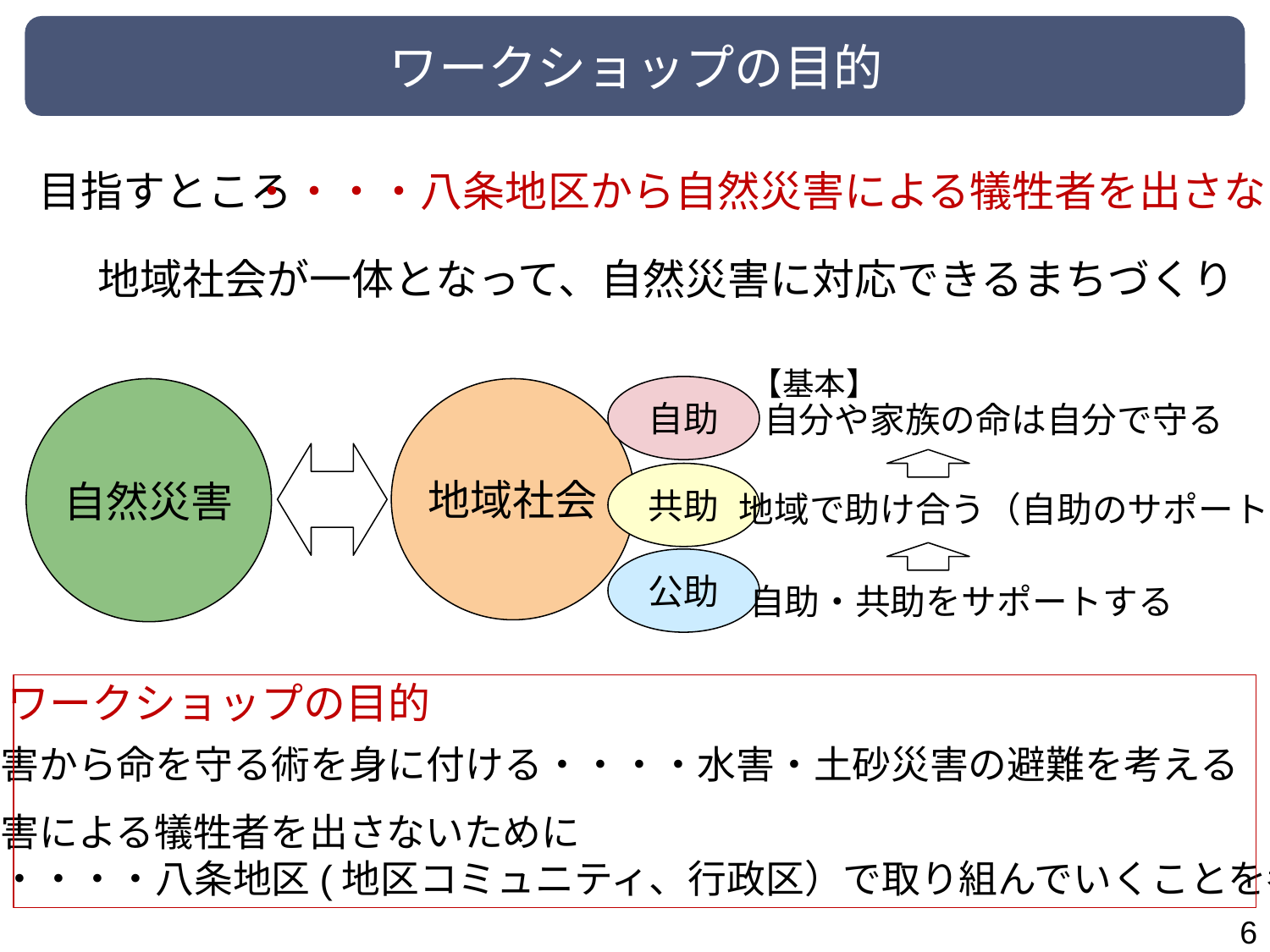

# ワークショップの目的
目指すところ
・・・・八条地区から自然災害による犠牲者を出さない
地域社会が一体となって、自然災害に対応できるまちづくり
【基本】
自分や家族の命は自分で守る
自助
自然災害
地域社会

共助
地域で助け合う（自助のサポート）

公助
自助・共助をサポートする
ワークショップの目的

災害から命を守る術を身に付ける・・・・水害・土砂災害の避難を考える

災害による犠牲者を出さないために
　・・・・八条地区(地区コミュニティ、行政区）で取り組んでいくことを考える
6